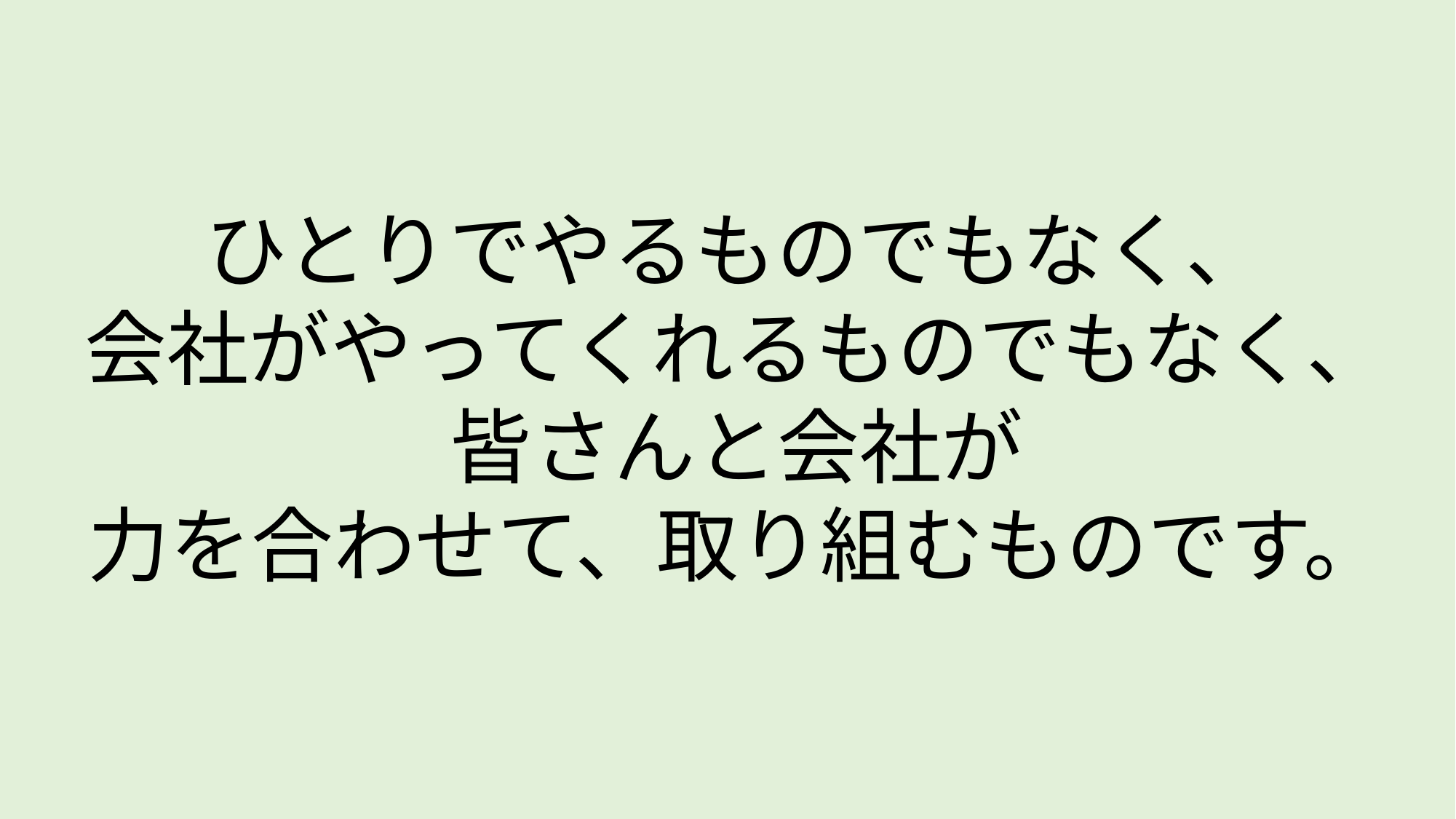

ひとりでやるものでもなく、
会社がやってくれるものでもなく、
皆さんと会社が
力を合わせて、取り組むものです。